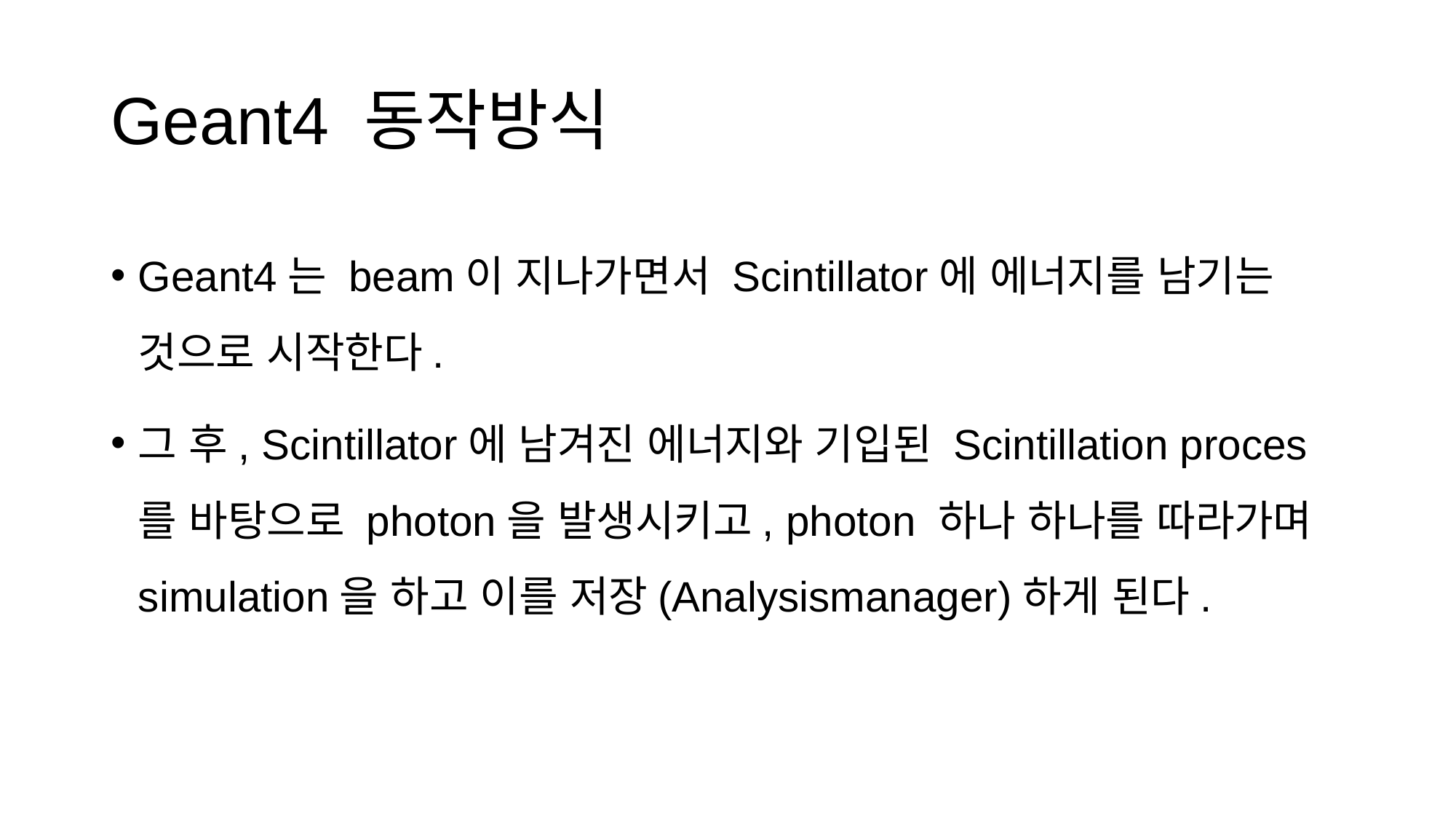

# Geant4 동작방식
Geant4는 beam이 지나가면서 Scintillator에 에너지를 남기는 것으로 시작한다.
그 후, Scintillator에 남겨진 에너지와 기입된 Scintillation proces를 바탕으로 photon을 발생시키고, photon 하나 하나를 따라가며 simulation을 하고 이를 저장(Analysismanager)하게 된다.